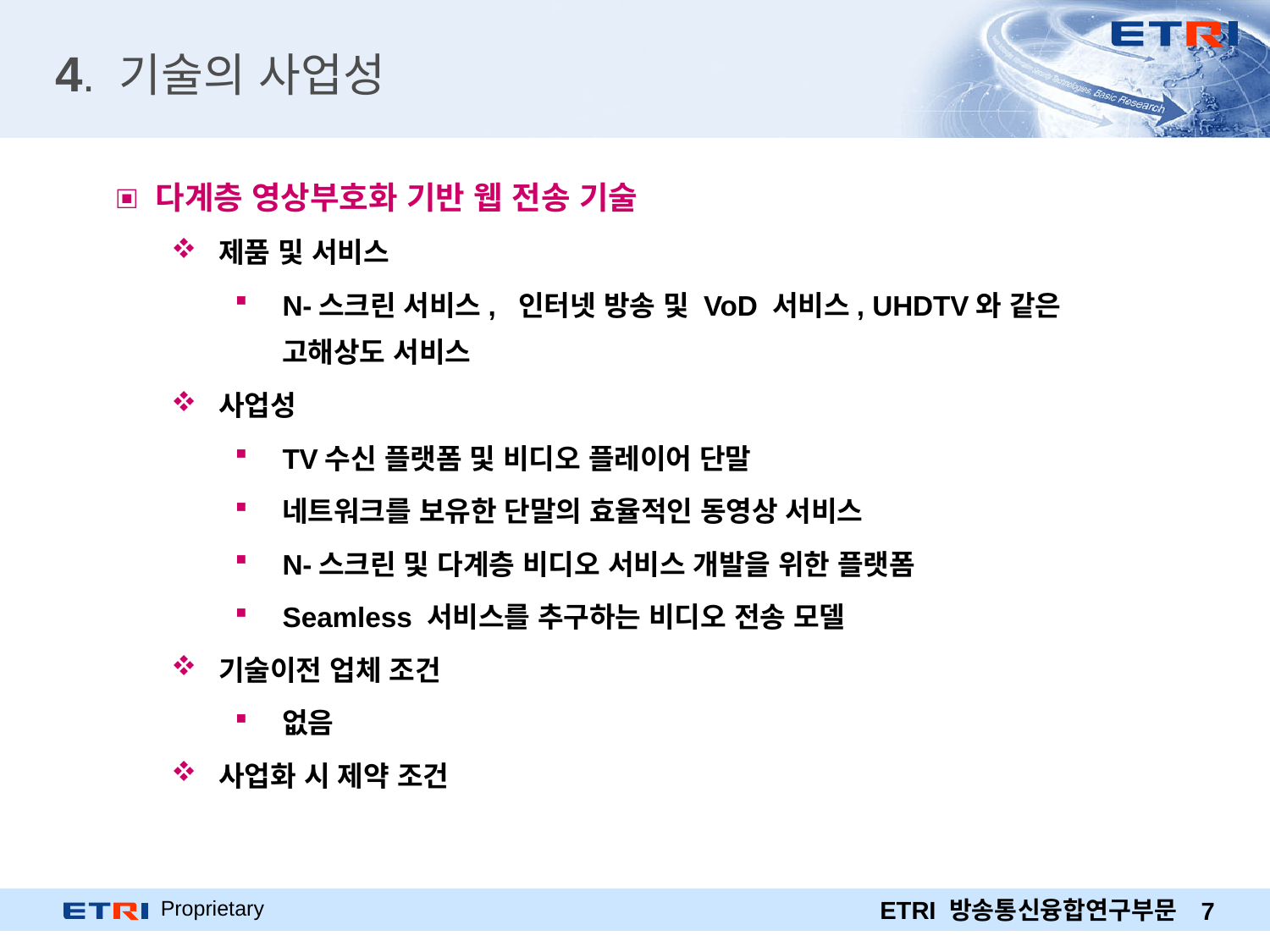

# 4. 기술의 사업성
다계층 영상부호화 기반 웹 전송 기술
제품 및 서비스
N-스크린 서비스,  인터넷 방송 및 VoD 서비스, UHDTV와 같은 고해상도 서비스
사업성
TV수신 플랫폼 및 비디오 플레이어 단말
네트워크를 보유한 단말의 효율적인 동영상 서비스
N-스크린 및 다계층 비디오 서비스 개발을 위한 플랫폼
Seamless 서비스를 추구하는 비디오 전송 모델
기술이전 업체 조건
없음
사업화 시 제약 조건
ETRI 방송통신융합연구부문
7